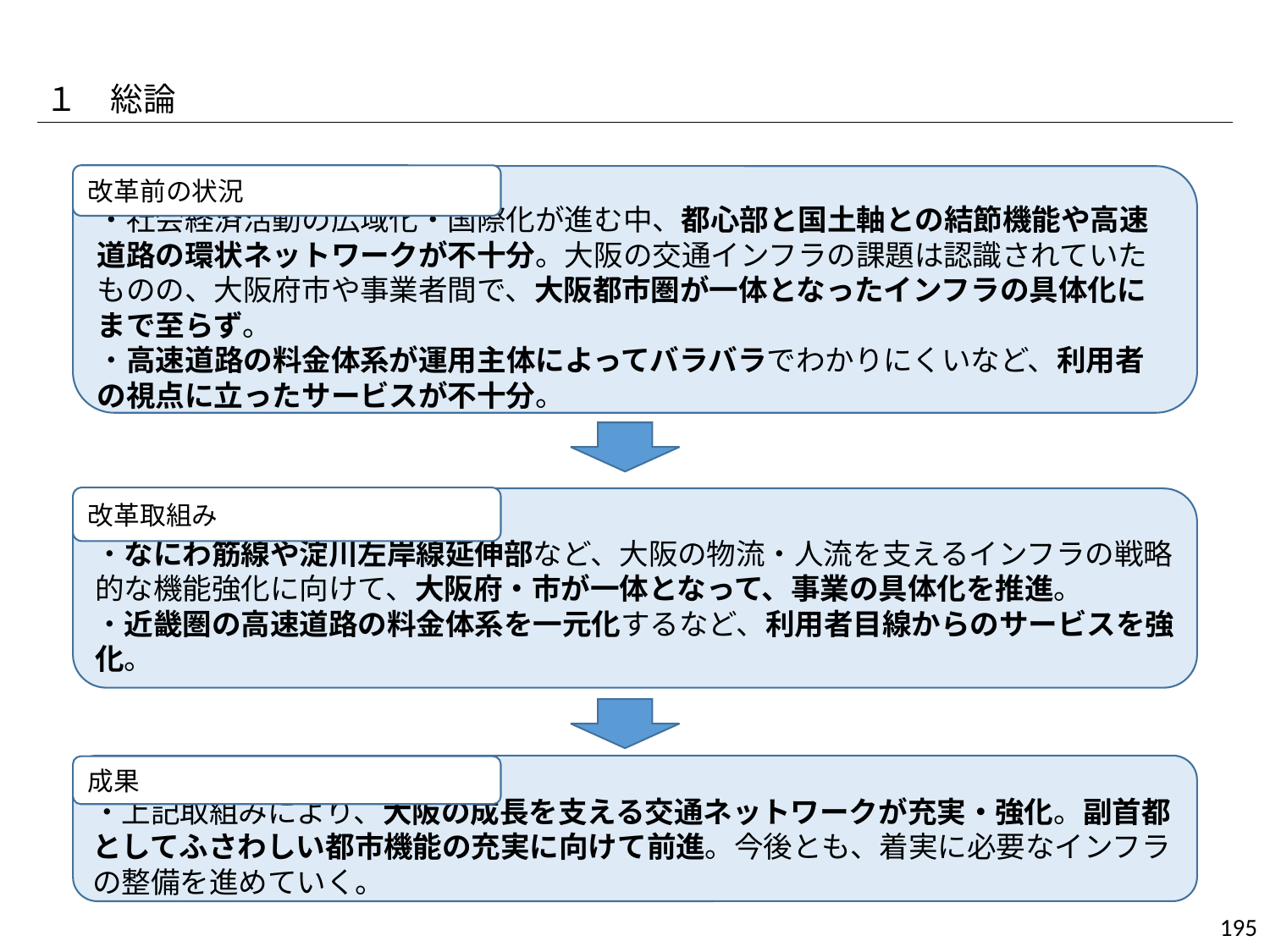

１　総論
改革前の状況

・社会経済活動の広域化・国際化が進む中、都心部と国土軸との結節機能や高速道路の環状ネットワークが不十分。大阪の交通インフラの課題は認識されていたものの、大阪府市や事業者間で、大阪都市圏が一体となったインフラの具体化にまで至らず。
・高速道路の料金体系が運用主体によってバラバラでわかりにくいなど、利用者の視点に立ったサービスが不十分。

改革取組み

・なにわ筋線や淀川左岸線延伸部など、大阪の物流・人流を支えるインフラの戦略的な機能強化に向けて、大阪府・市が一体となって、事業の具体化を推進。
・近畿圏の高速道路の料金体系を一元化するなど、利用者目線からのサービスを強化。

・上記取組みにより、大阪の成長を支える交通ネットワークが充実・強化。副首都としてふさわしい都市機能の充実に向けて前進。今後とも、着実に必要なインフラの整備を進めていく。
成果

195